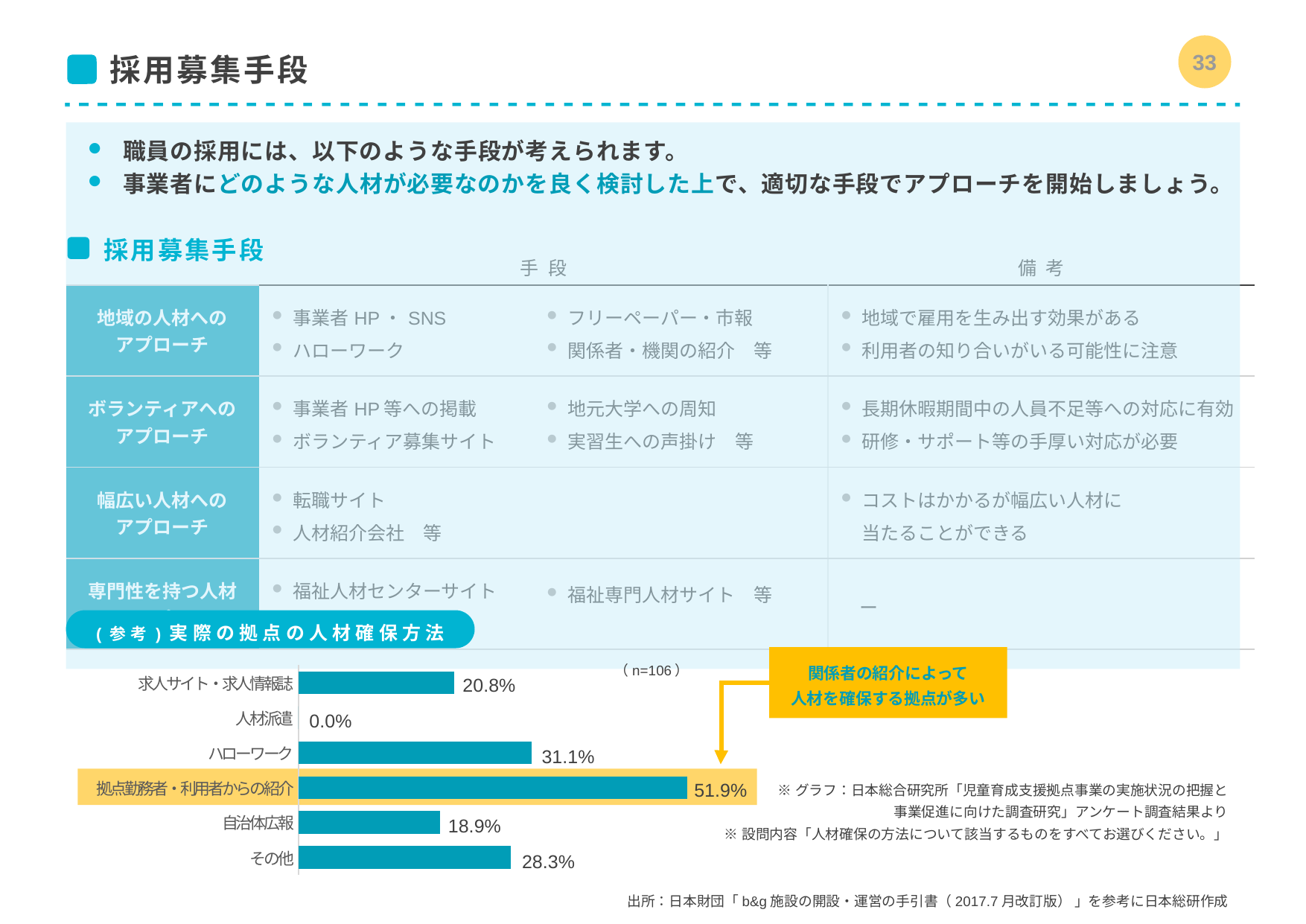

33
# 採用募集手段
職員の採用には、以下のような手段が考えられます。
事業者にどのような人材が必要なのかを良く検討した上で、適切な手段でアプローチを開始しましょう。
採用募集手段

|  | 手段 |  | 備考 |
| --- | --- | --- | --- |
| 地域の人材への アプローチ | 事業者HP・SNS　 ハローワーク | フリーペーパー・市報 関係者・機関の紹介　等 | 地域で雇用を生み出す効果がある 利用者の知り合いがいる可能性に注意 |
| ボランティアへの アプローチ | 事業者HP等への掲載 ボランティア募集サイト | 地元大学への周知 実習生への声掛け　等 | 長期休暇期間中の人員不足等への対応に有効 研修・サポート等の手厚い対応が必要 |
| 幅広い人材への アプローチ | 転職サイト 人材紹介会社　等 |  | コストはかかるが幅広い人材に 当たることができる |
| 専門性を持つ人材 へのアプローチ | 福祉人材センターサイト 社会福祉士会サイト | 福祉専門人材サイト　等 | ー |
(参考)実際の拠点の人材確保方法
関係者の紹介によって
人材を確保する拠点が多い

### Chart

| Category |  2 |
|---|---|
| 求人サイト・求人情報誌 | 20.8 |
| 人材派遣 | 0.0 |
| ハローワーク | 31.1 |
| 拠点勤務者・利用者からの紹介 | 51.9 |
| 自治体広報 | 18.9 |
| その他 | 28.3 |
（n=106）
20.8%
0.0%
31.1%
51.9%
18.9%
28.3%

※グラフ：日本総合研究所「児童育成支援拠点事業の実施状況の把握と
事業促進に向けた調査研究」アンケート調査結果より
※設問内容「人材確保の方法について該当するものをすべてお選びください。」
出所：日本財団「b&g施設の開設・運営の手引書（2017.7月改訂版） 」を参考に日本総研作成